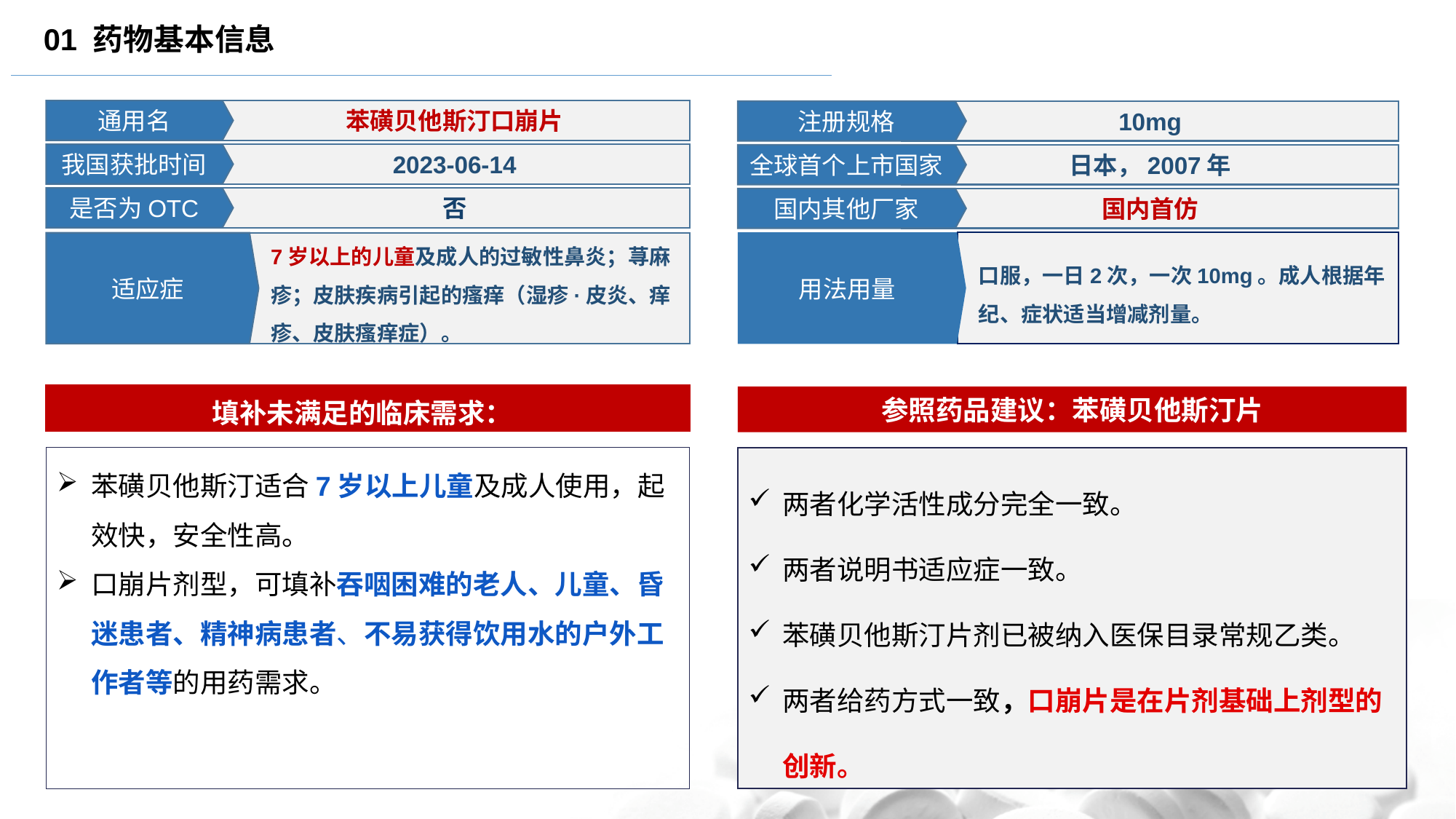

01 药物基本信息
苯磺贝他斯汀口崩片
通用名
注册规格
10mg
2023-06-14
我国获批时间
全球首个上市国家
日本，2007年
否
是否为OTC
国内其他厂家
国内首仿
用法用量
口服，一日2次，一次10mg。成人根据年纪、症状适当增减剂量。
适应症
7岁以上的儿童及成人的过敏性鼻炎；荨麻疹；皮肤疾病引起的瘙痒（湿疹·皮炎、痒疹、皮肤瘙痒症）。
填补未满足的临床需求：

参照药品建议：苯磺贝他斯汀片
苯磺贝他斯汀适合7岁以上儿童及成人使用，起效快，安全性高。
口崩片剂型，可填补吞咽困难的老人、儿童、昏迷患者、精神病患者、不易获得饮用水的户外工作者等的用药需求。
两者化学活性成分完全一致。
两者说明书适应症一致。
苯磺贝他斯汀片剂已被纳入医保目录常规乙类。
两者给药方式一致，口崩片是在片剂基础上剂型的创新。